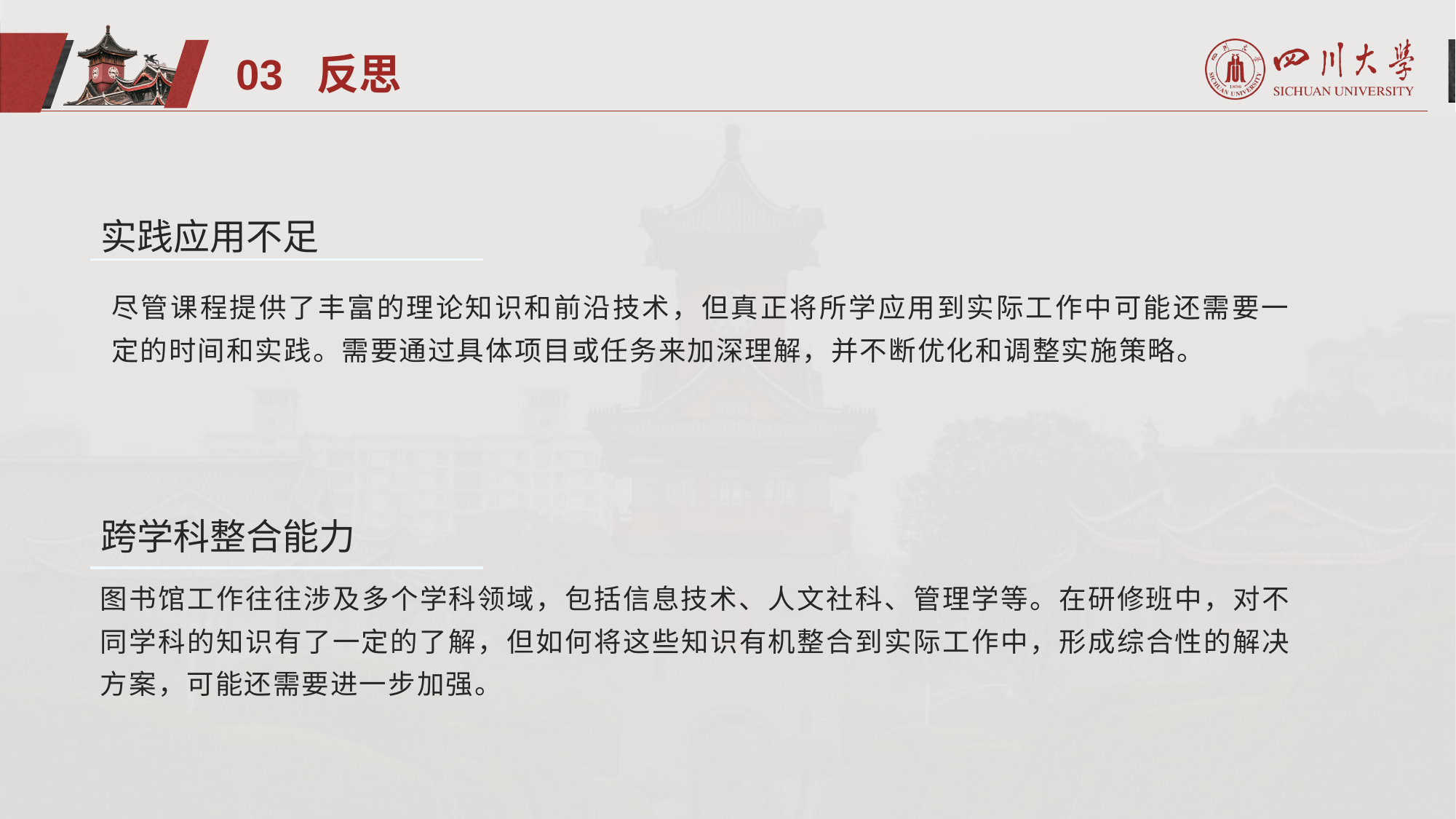

03  反思
实践应用不足
尽管课程提供了丰富的理论知识和前沿技术，但真正将所学应用到实际工作中可能还需要一定的时间和实践。需要通过具体项目或任务来加深理解，并不断优化和调整实施策略。
跨学科整合能力
图书馆工作往往涉及多个学科领域，包括信息技术、人文社科、管理学等。在研修班中，对不同学科的知识有了一定的了解，但如何将这些知识有机整合到实际工作中，形成综合性的解决方案，可能还需要进一步加强。